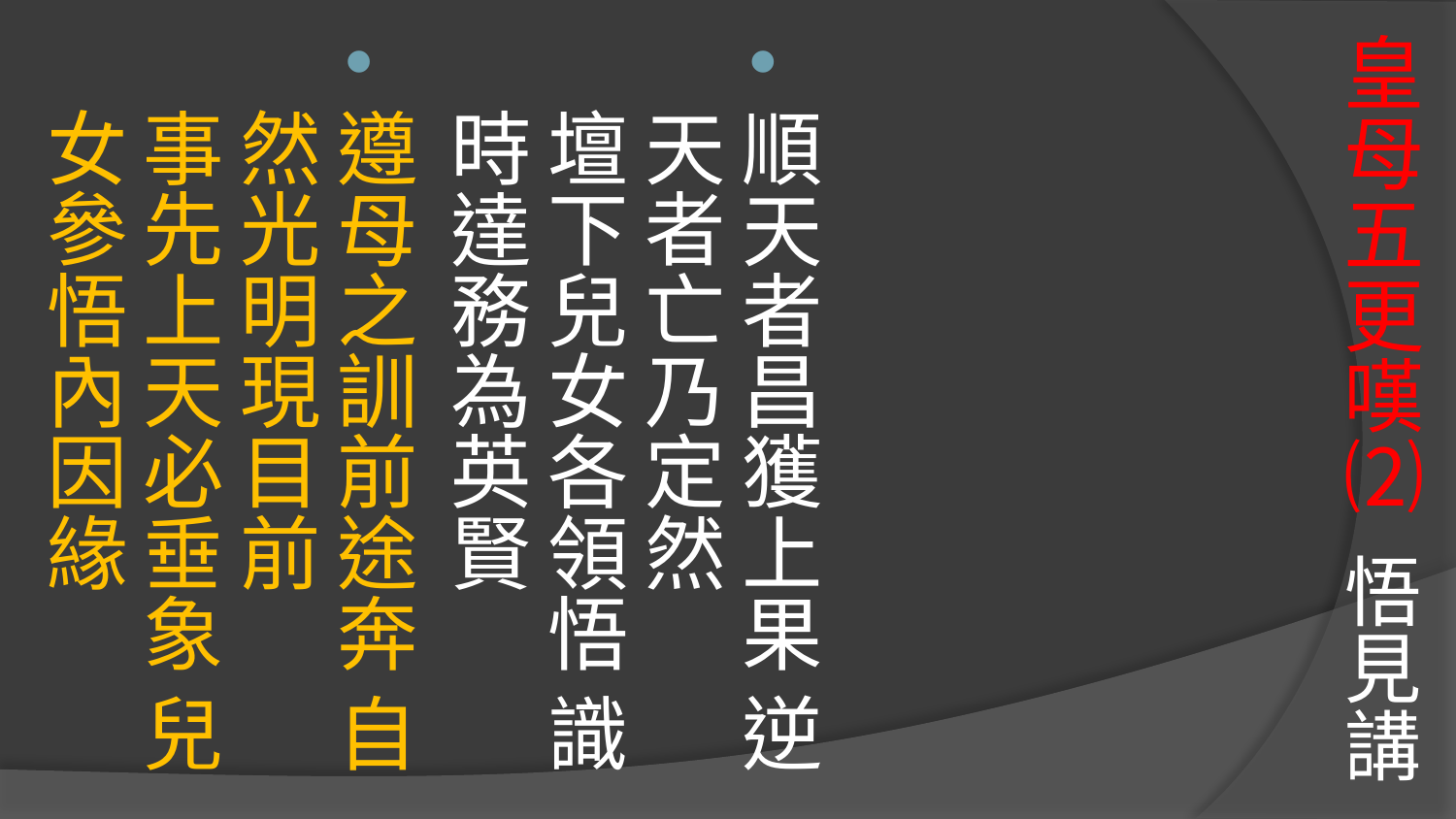

# 皇母五更嘆⑵  悟見講
順天者昌獲上果 逆天者亡乃定然
壇下兒女各領悟 識時達務為英賢
遵母之訓前途奔 自然光明現目前
事先上天必垂象 兒女參悟內因緣